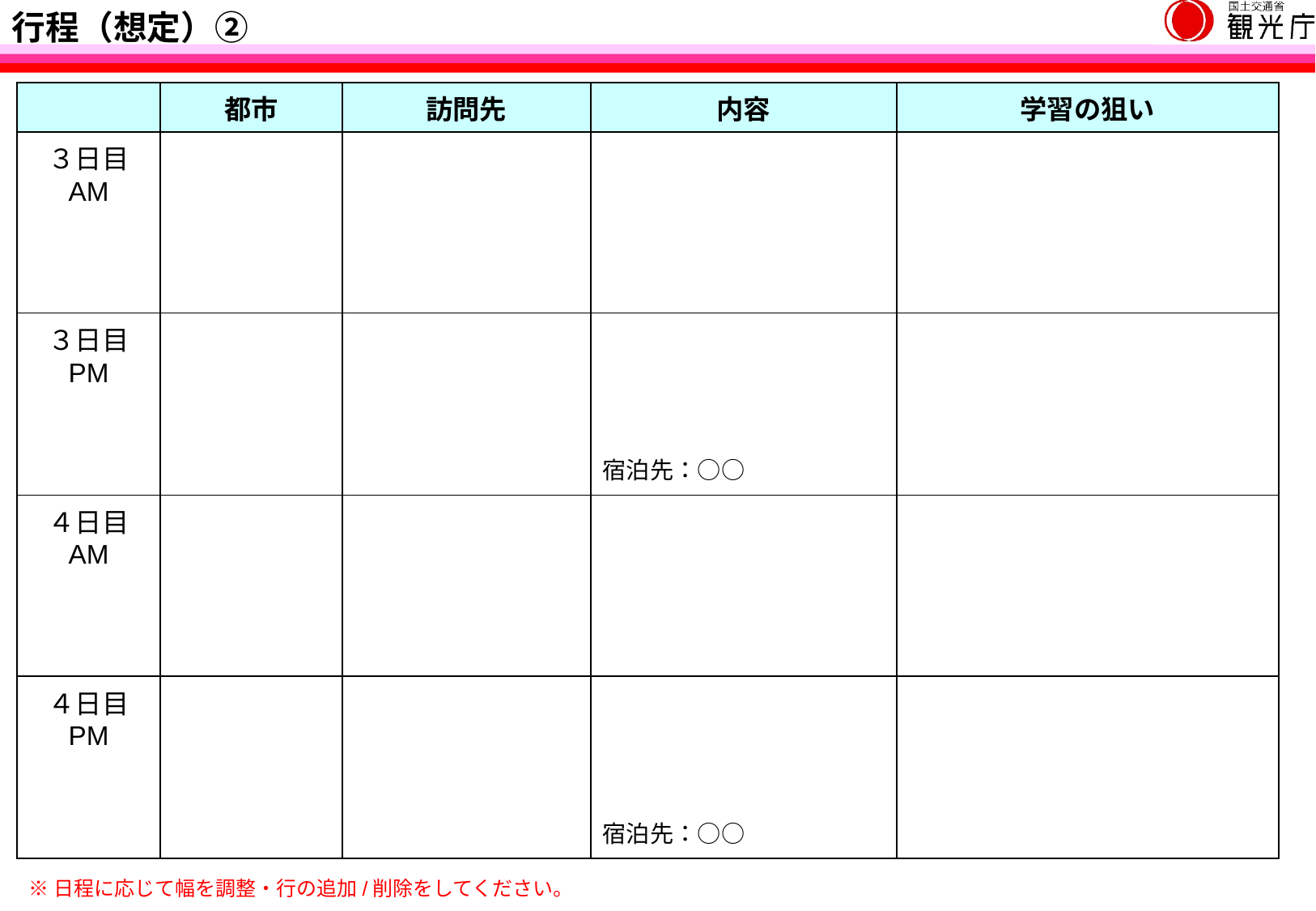

行程（想定）②
|  | 都市 | 訪問先 | 内容 | 学習の狙い |
| --- | --- | --- | --- | --- |
| ３日目 AM |  |  |  |  |
| ３日目 PM |  |  | 宿泊先：○○ |  |
| ４日目 AM |  |  |  |  |
| ４日目 PM |  |  | 宿泊先：○○ |  |
※日程に応じて幅を調整・行の追加/削除をしてください。